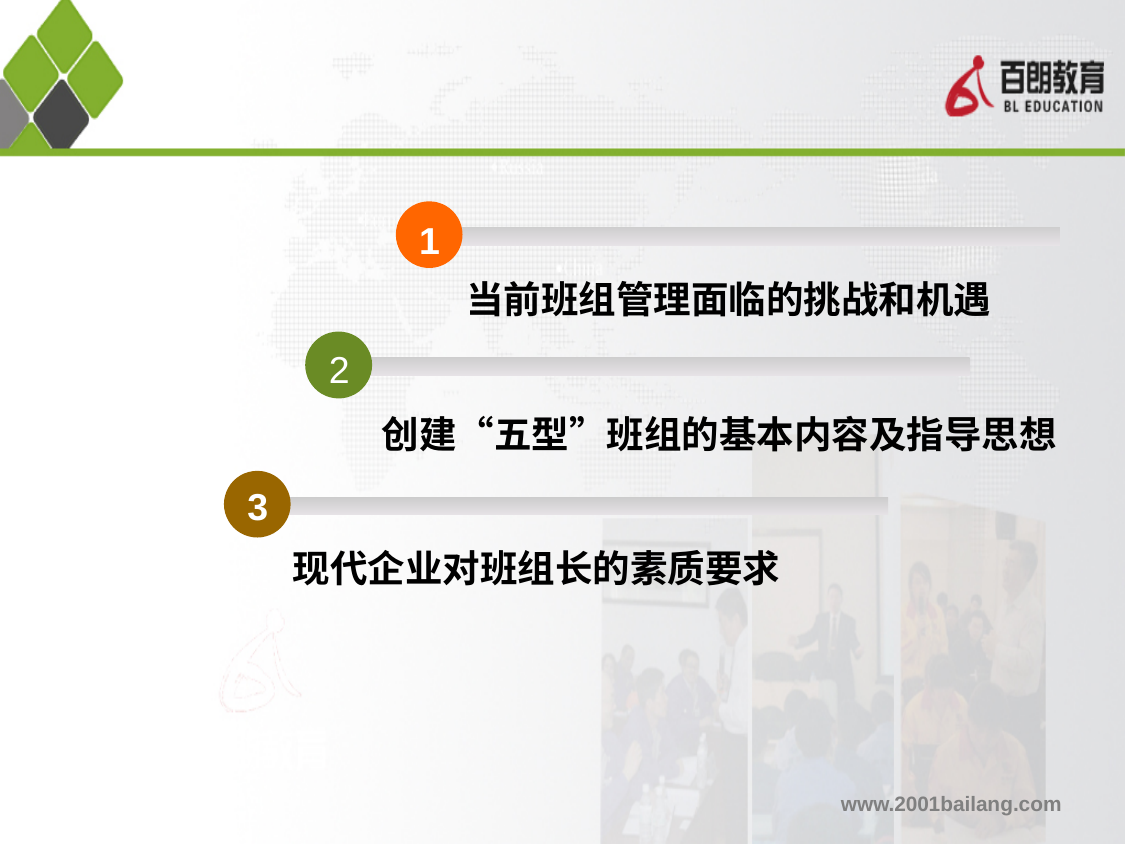

1
当前班组管理面临的挑战和机遇

2

创建“五型”班组的基本内容及指导思想

3
现代企业对班组长的素质要求